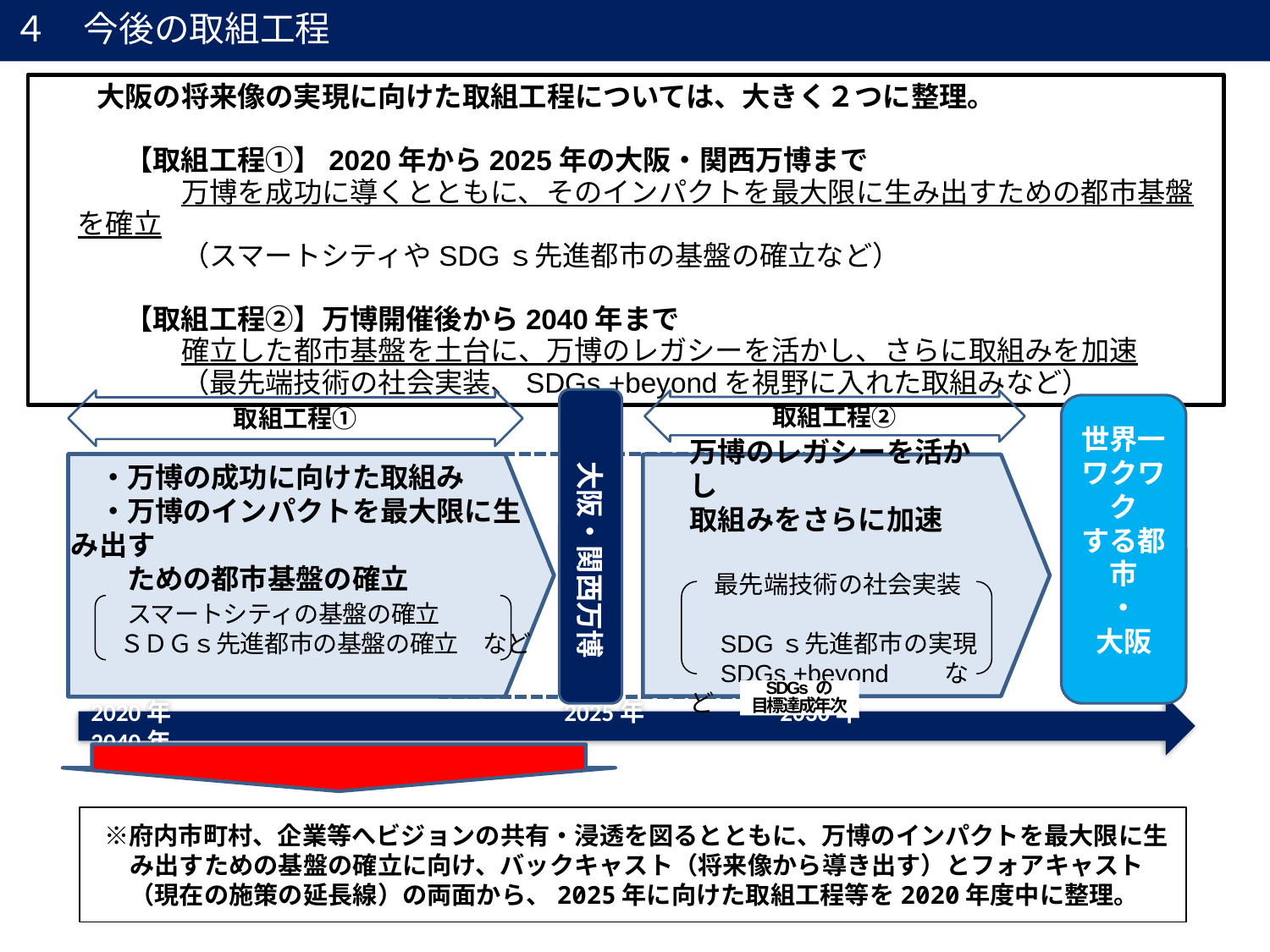

４　今後の取組工程
　　大阪の将来像の実現に向けた取組工程については、大きく２つに整理。

　　　【取組工程➀】2020年から2025年の大阪・関西万博まで
　　　　　万博を成功に導くとともに、そのインパクトを最大限に生み出すための都市基盤を確立
　　　　　（スマートシティやSDGｓ先進都市の基盤の確立など）

　　　【取組工程②】万博開催後から2040年まで
　　　　　確立した都市基盤を土台に、万博のレガシーを活かし、さらに取組みを加速
　　　　　（最先端技術の社会実装、SDGs +beyondを視野に入れた取組みなど）
　　大阪・関西万博
取組工程➀
取組工程②

世界一
ワクワク
する都市
・
大阪
万博のレガシーを活かし
取組みをさらに加速

　最先端技術の社会実装
　SDGｓ先進都市の実現
　SDGs +beyond　　など
　・万博の成功に向けた取組み
　・万博のインパクトを最大限に生み出す
　　ための都市基盤の確立
　　スマートシティの基盤の確立
　　ＳＤＧｓ先進都市の基盤の確立　など

SDGs の
目標達成年次
2020年　　　　　　　　　　　　     　　  2025年　　　　　 2030年　　　　　　　　 　　2040年

　※府内市町村、企業等へビジョンの共有・浸透を図るとともに、万博のインパクトを最大限に生み出すための基盤の確立に向け、バックキャスト（将来像から導き出す）とフォアキャスト（現在の施策の延長線）の両面から、2025年に向けた取組工程等を2020年度中に整理。